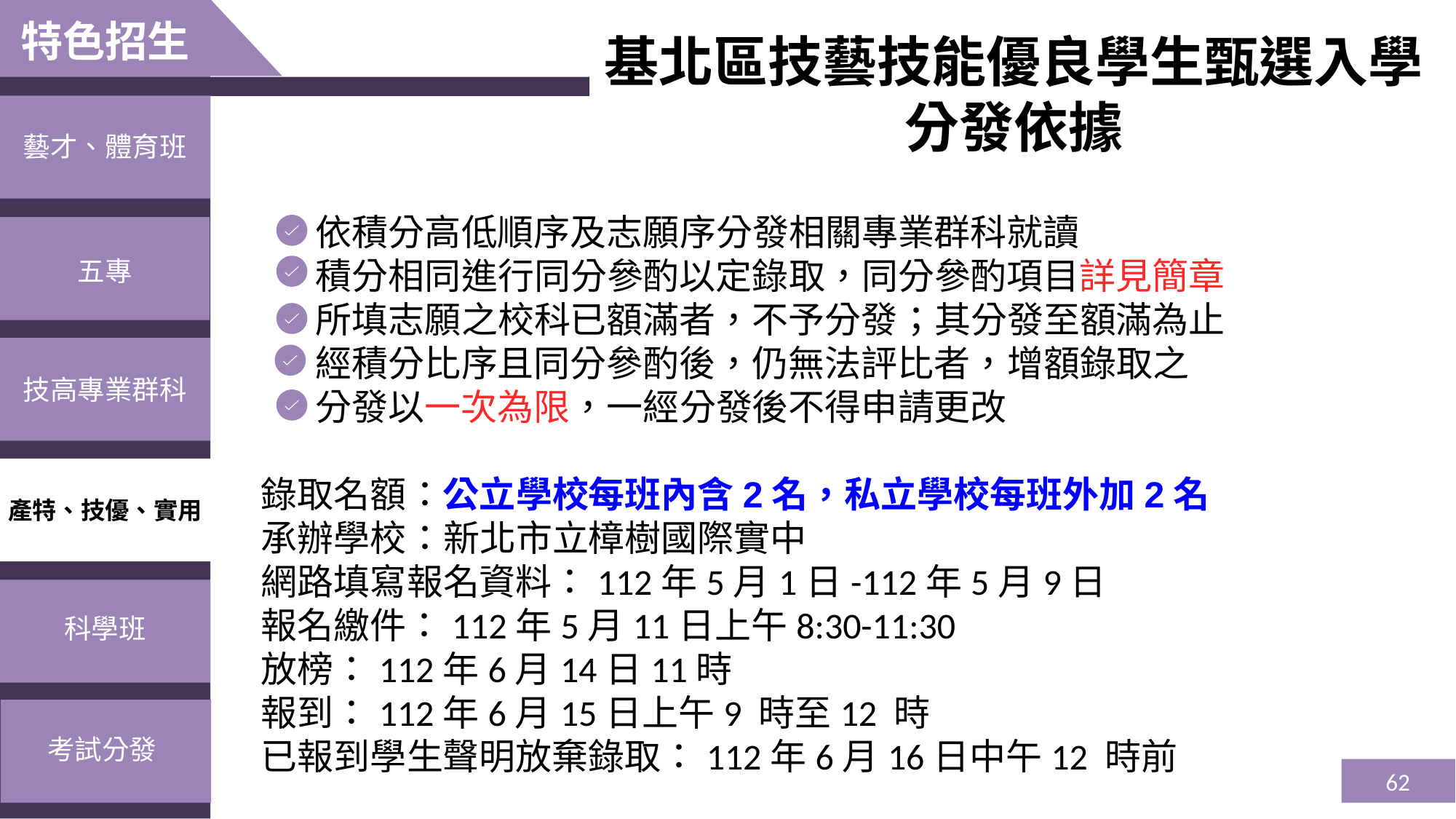

特色招生

基北區技藝技能優良學生甄選入學分發依據

藝才、體育班
依積分高低順序及志願序分發相關專業群科就讀
積分相同進行同分參酌以定錄取，同分參酌項目詳見簡章
所填志願之校科已額滿者，不予分發；其分發至額滿為止
經積分比序且同分參酌後，仍無法評比者，增額錄取之
分發以一次為限，一經分發後不得申請更改

錄取名額：公立學校每班內含2名，私立學校每班外加2名
承辦學校：新北市立樟樹國際實中
網路填寫報名資料：112年5月1日-112年5月9日
報名繳件：112年5月11日上午8:30-11:30
放榜：112年6月14日11時
報到：112年6月15日上午9 時至12 時
已報到學生聲明放棄錄取：112年6月16日中午12 時前

五專

技高專業群科

產特、技優、實用

科學班

考試分發

62